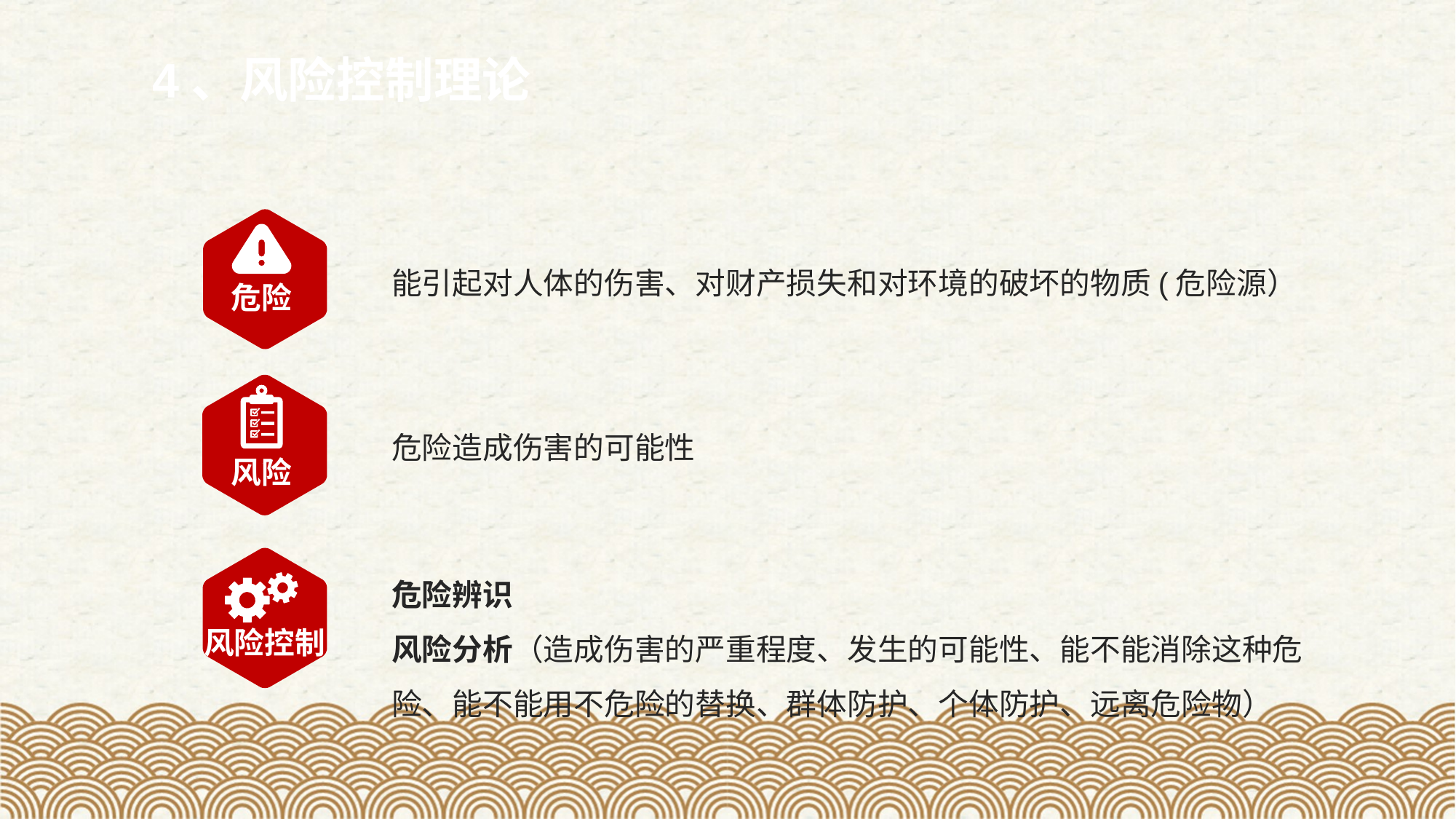

4、风险控制理论

能引起对人体的伤害、对财产损失和对环境的破坏的物质(危险源）
危险

危险造成伤害的可能性
风险

危险辨识
风险分析（造成伤害的严重程度、发生的可能性、能不能消除这种危险、能不能用不危险的替换、群体防护、个体防护、远离危险物）

风险控制